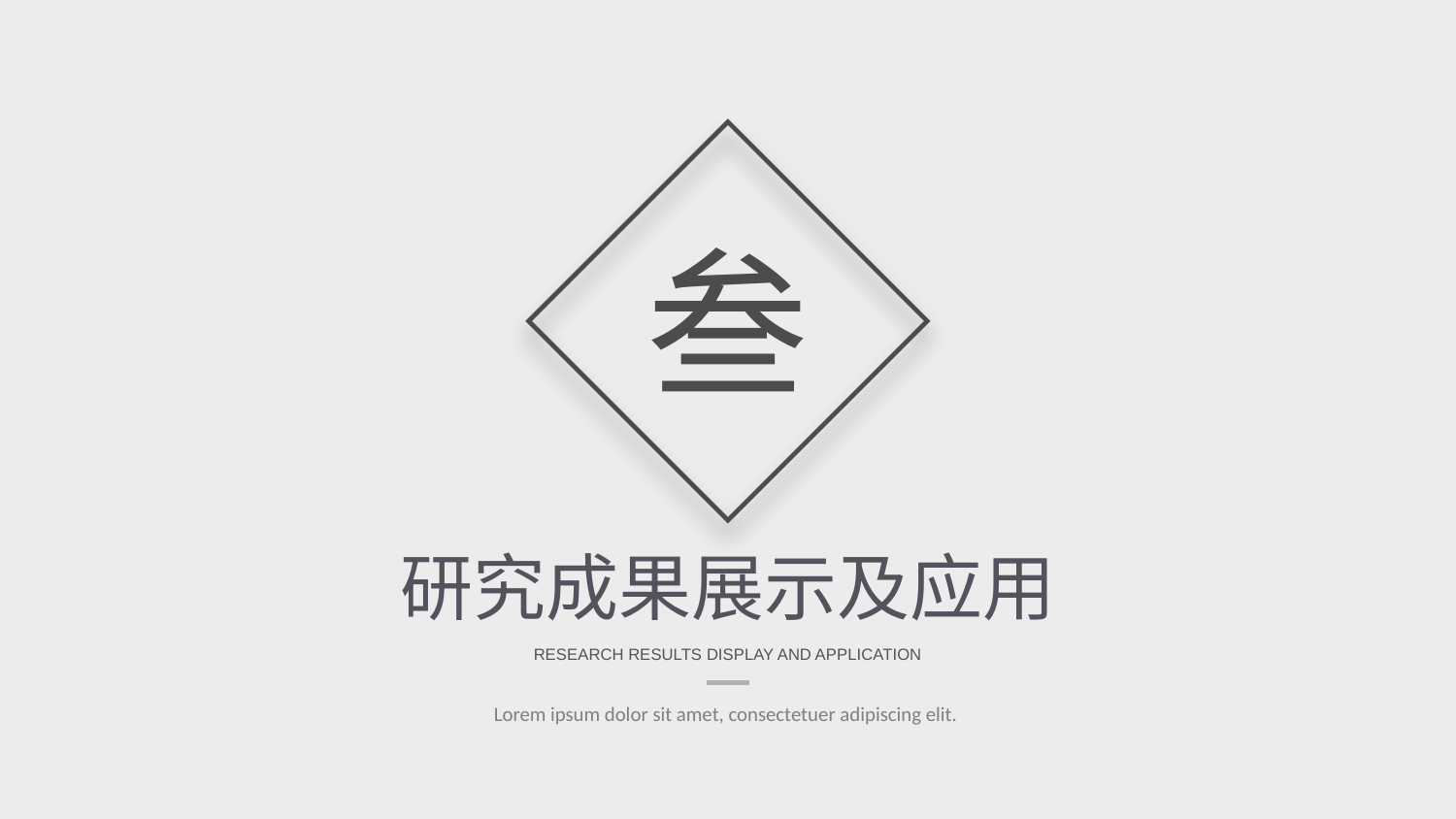

叁
研究成果展示及应用
RESEARCH RESULTS DISPLAY AND APPLICATION
Lorem ipsum dolor sit amet, consectetuer adipiscing elit.